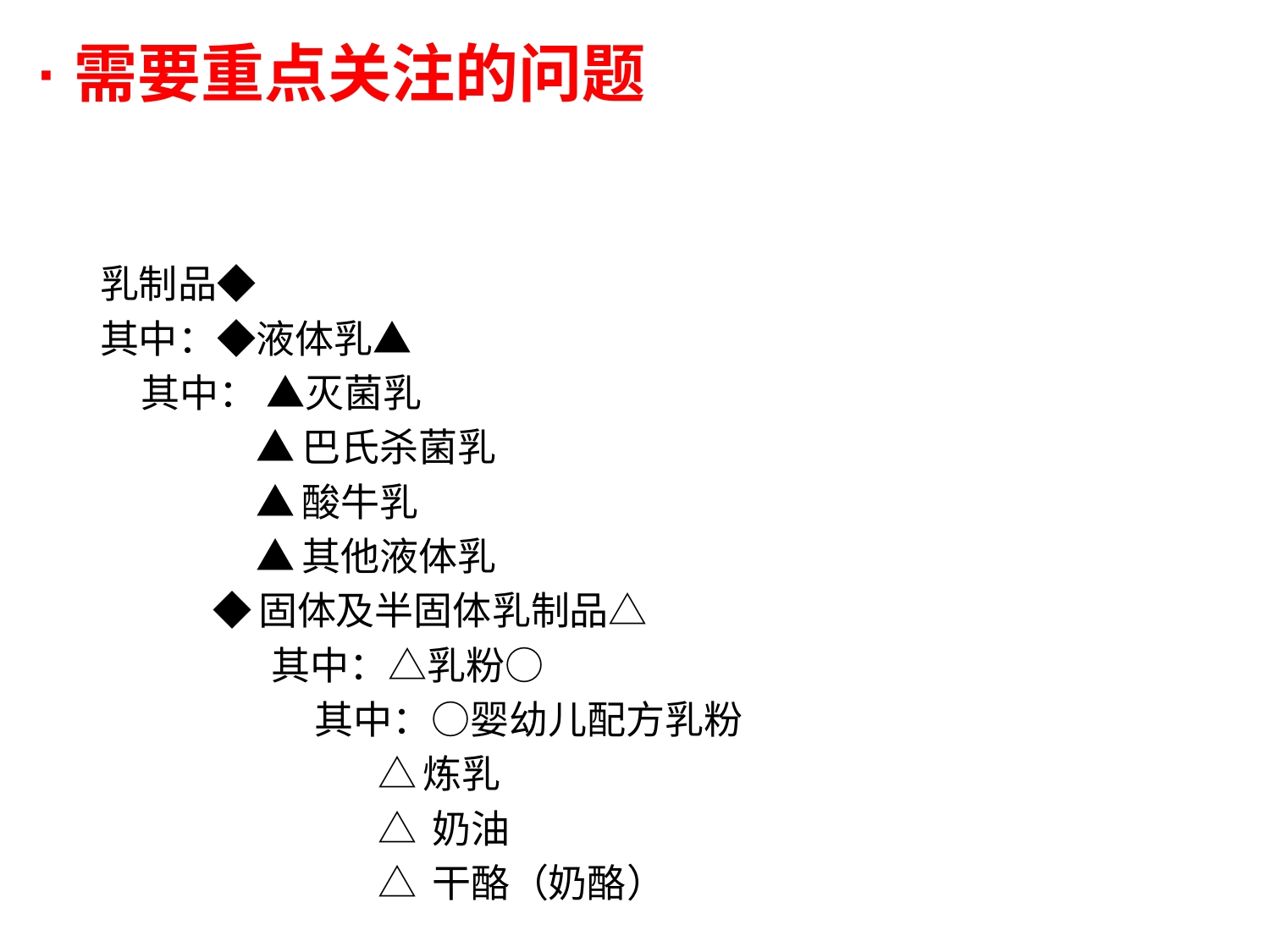

·需要重点关注的问题
乳制品◆
其中：◆液体乳▲
    其中： ▲灭菌乳
                  ▲巴氏杀菌乳
                  ▲酸牛乳
                  ▲其他液体乳
             ◆固体及半固体乳制品△
                   其中：△乳粉○
                        其中：○婴幼儿配方乳粉
                                △炼乳
                                △ 奶油
                                △ 干酪（奶酪）